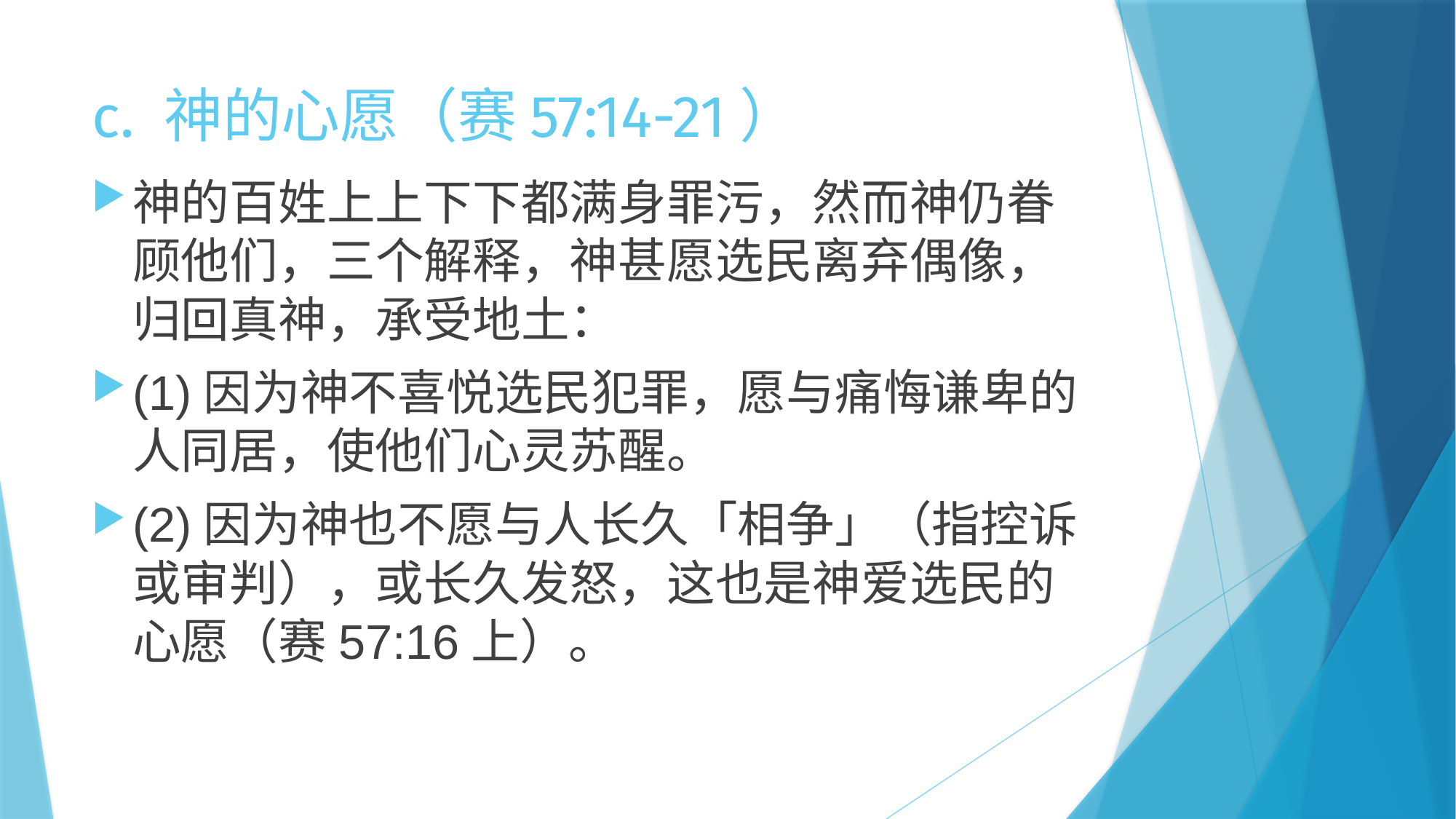

# c. 神的心愿（赛57:14-21）
神的百姓上上下下都满身罪污，然而神仍眷顾他们，三个解释，神甚愿选民离弃偶像，归回真神，承受地土：
(1)因为神不喜悦选民犯罪，愿与痛悔谦卑的人同居，使他们心灵苏醒。
(2)因为神也不愿与人长久「相争」（指控诉或审判），或长久发怒，这也是神爱选民的心愿（赛57:16上）。